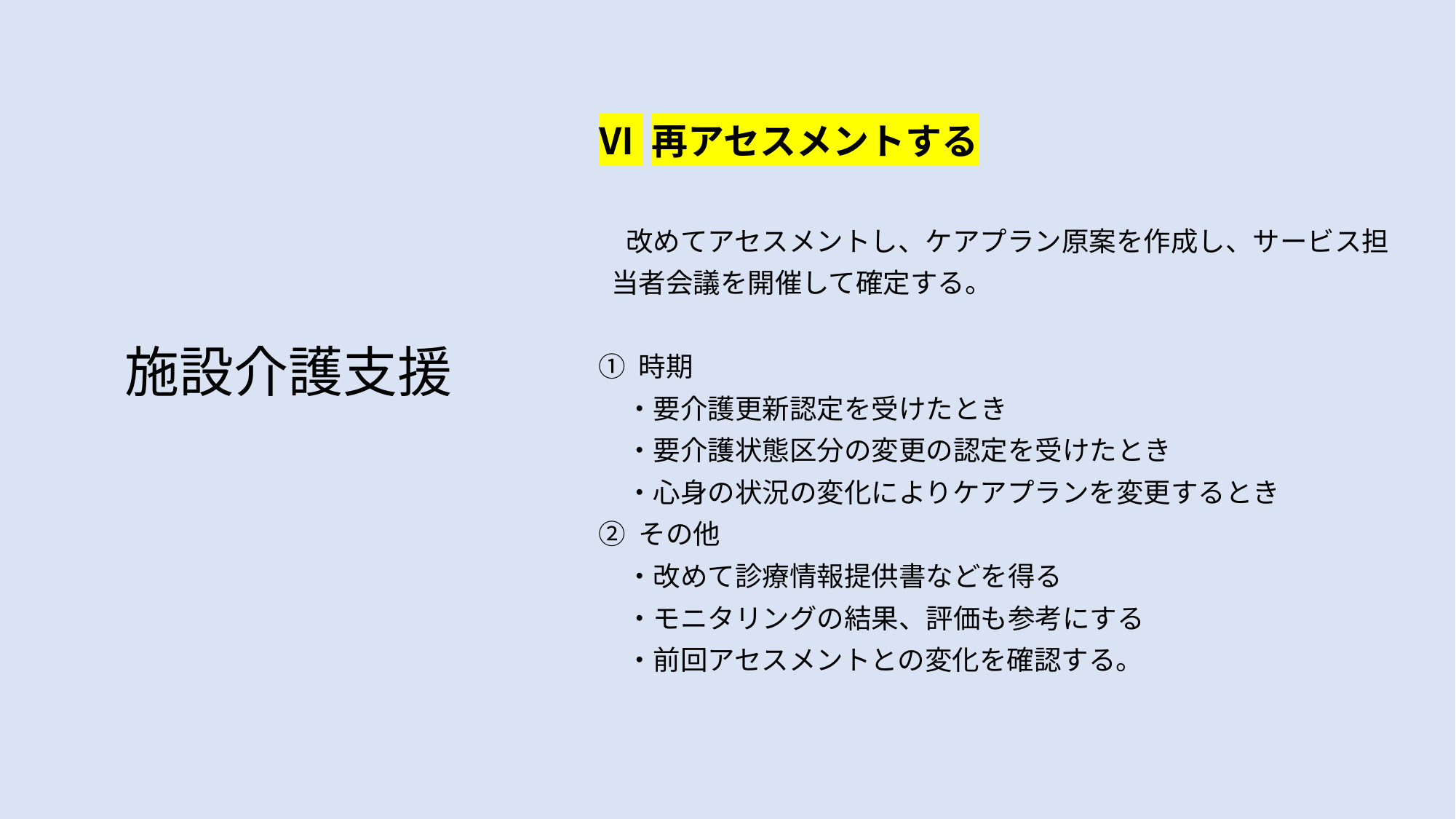

Ⅵ 再アセスメントする

　改めてアセスメントし、ケアプラン原案を作成し、サービス担
 当者会議を開催して確定する。

① 時期
　・要介護更新認定を受けたとき
　・要介護状態区分の変更の認定を受けたとき
　・心身の状況の変化によりケアプランを変更するとき
② その他
　・改めて診療情報提供書などを得る
　・モニタリングの結果、評価も参考にする
　・前回アセスメントとの変化を確認する。
施設介護支援